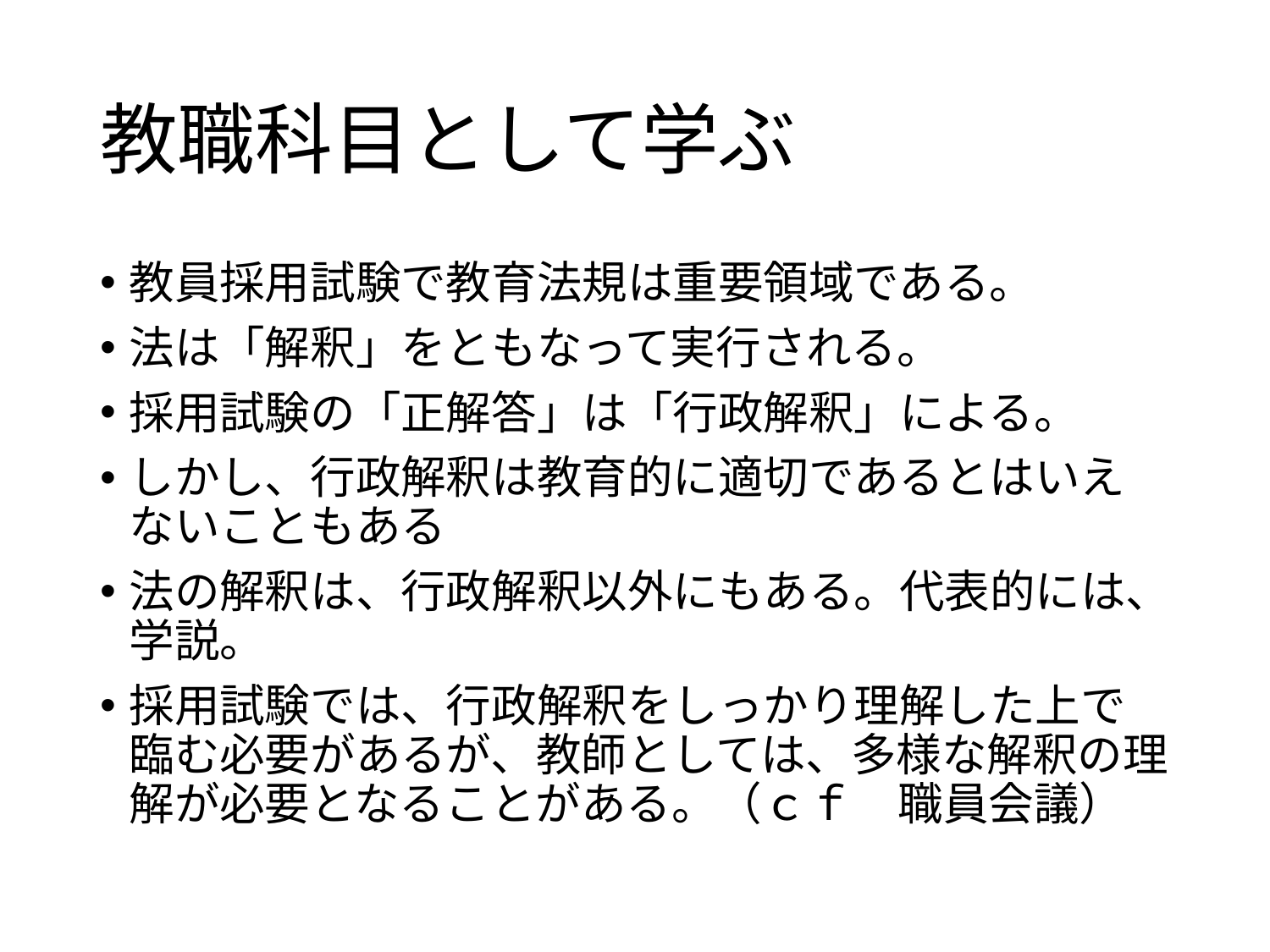

# 教職科目として学ぶ
教員採用試験で教育法規は重要領域である。
法は「解釈」をともなって実行される。
採用試験の「正解答」は「行政解釈」による。
しかし、行政解釈は教育的に適切であるとはいえないこともある
法の解釈は、行政解釈以外にもある。代表的には、学説。
採用試験では、行政解釈をしっかり理解した上で臨む必要があるが、教師としては、多様な解釈の理解が必要となることがある。（ｃｆ　職員会議）